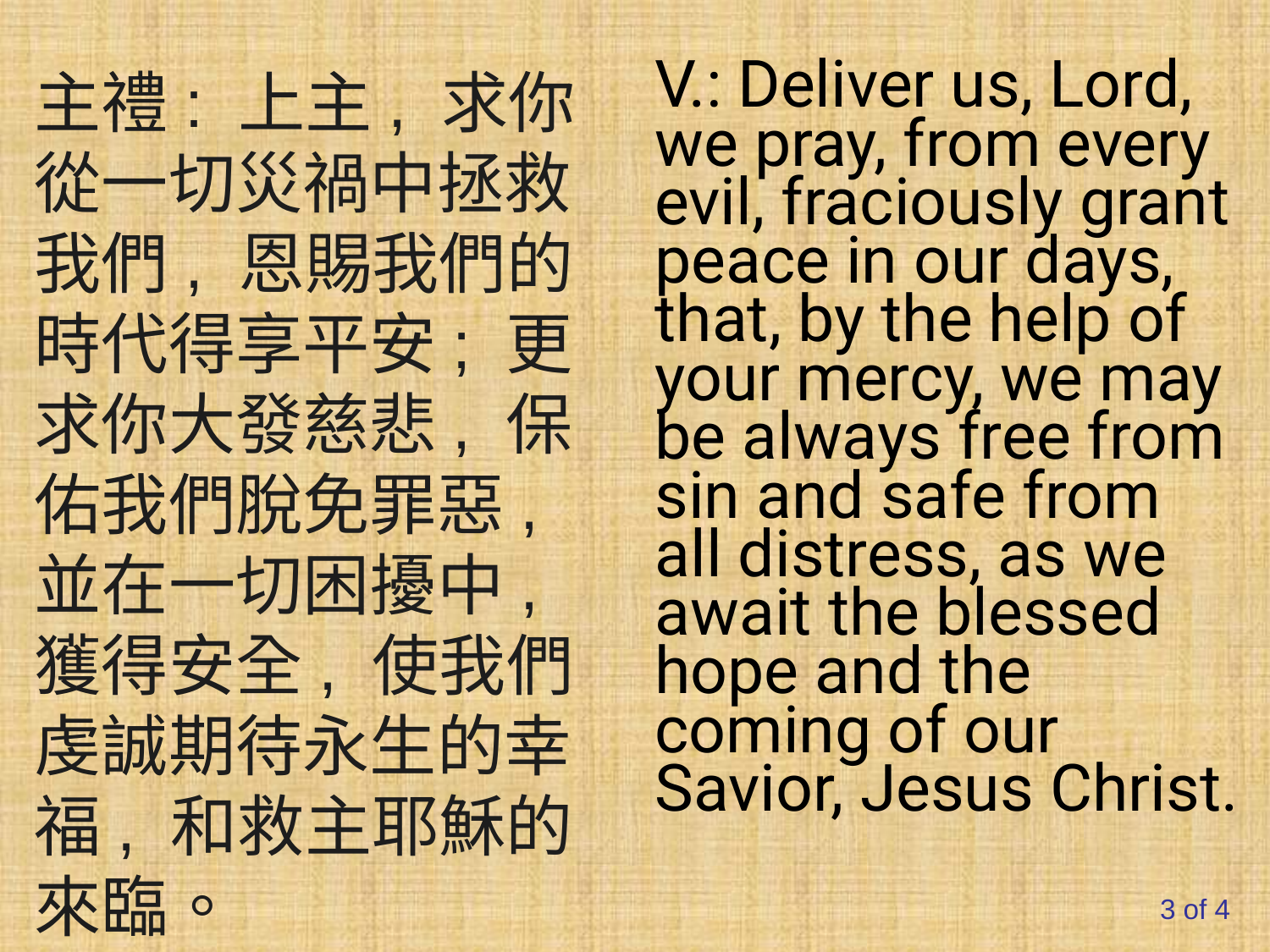

主禮: 上主, 求你從一切災禍中拯救我們, 恩賜我們的時代得享平安; 更求你大發慈悲, 保佑我們脫免罪惡, 並在一切困擾中, 獲得安全, 使我們虔誠期待永生的幸福, 和救主耶穌的來臨。
V.: Deliver us, Lord, we pray, from every evil, fraciously grant peace in our days, that, by the help of your mercy, we may be always free from sin and safe from all distress, as we await the blessed hope and the coming of our Savior, Jesus Christ.
3 of 4